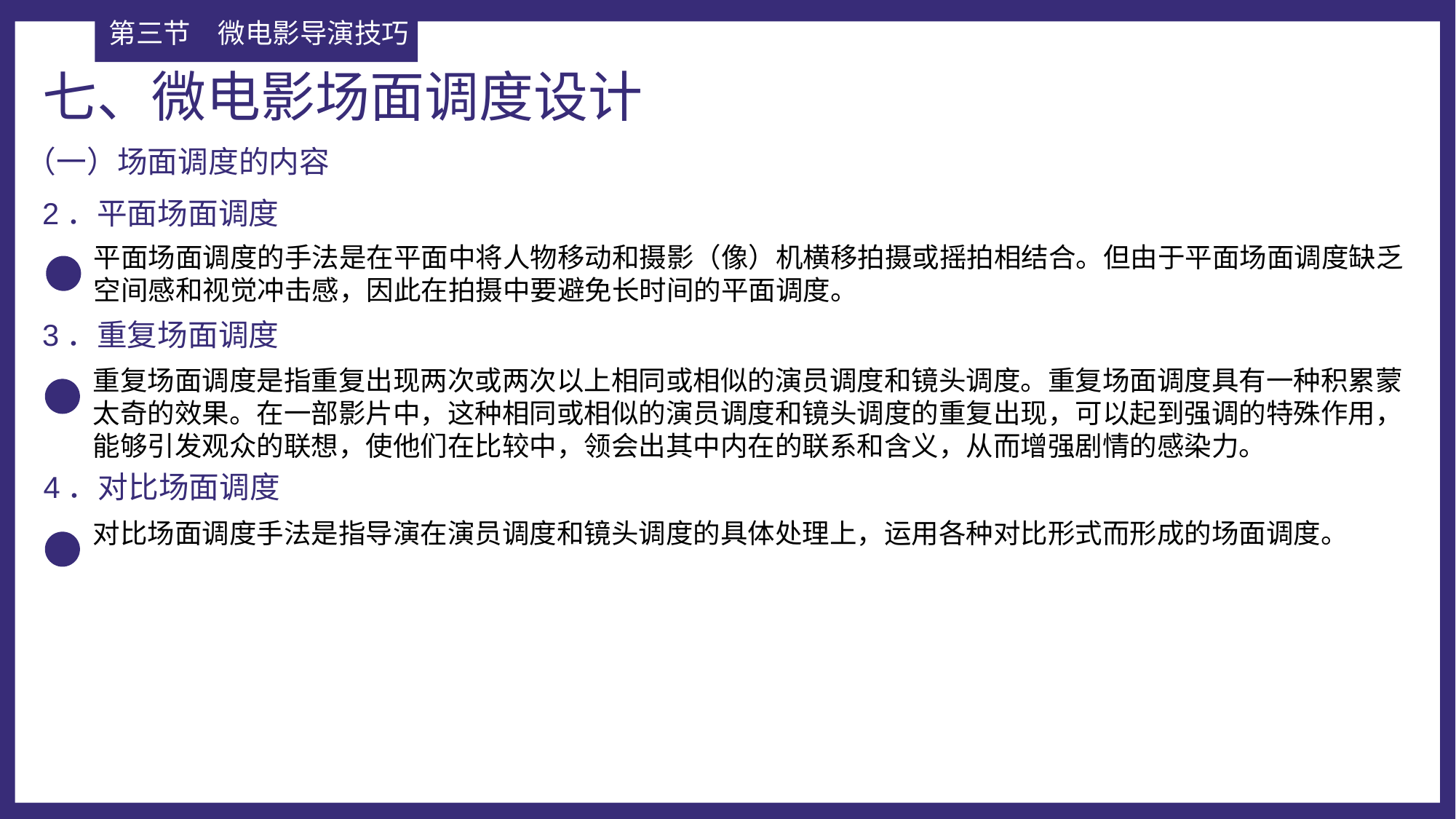

第三节	微电影导演技巧
七、微电影场面调度设计
（一）场面调度的内容
2．平面场面调度
平面场面调度的手法是在平面中将人物移动和摄影（像）机横移拍摄或摇拍相结合。但由于平面场面调度缺乏空间感和视觉冲击感，因此在拍摄中要避免长时间的平面调度。

3．重复场面调度
重复场面调度是指重复出现两次或两次以上相同或相似的演员调度和镜头调度。重复场面调度具有一种积累蒙太奇的效果。在一部影片中，这种相同或相似的演员调度和镜头调度的重复出现，可以起到强调的特殊作用，能够引发观众的联想，使他们在比较中，领会出其中内在的联系和含义，从而增强剧情的感染力。

4．对比场面调度
对比场面调度手法是指导演在演员调度和镜头调度的具体处理上，运用各种对比形式而形成的场面调度。